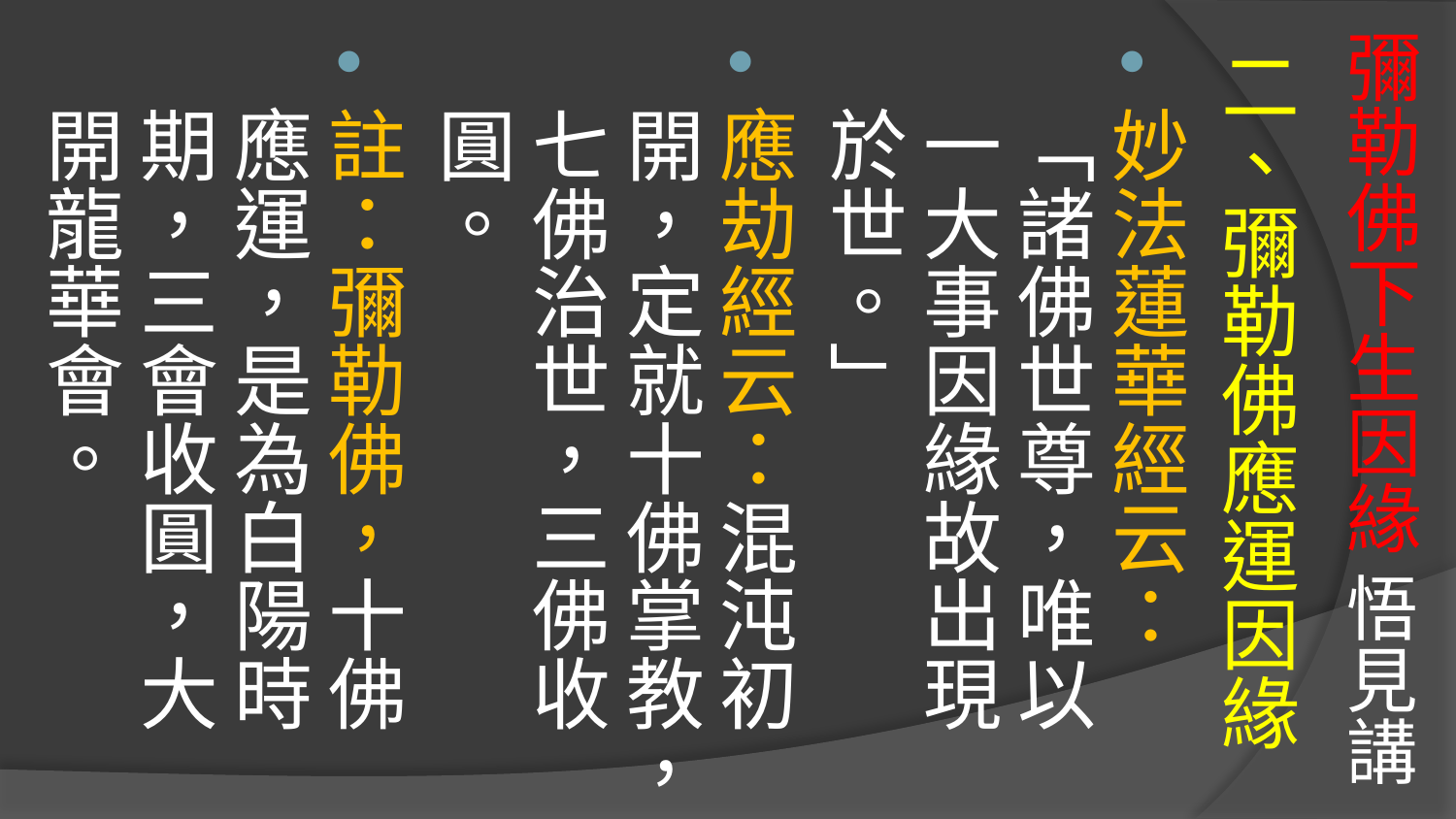

# 彌勒佛下生因緣 悟見講
二、彌勒佛應運因緣
妙法蓮華經云：「諸佛世尊，唯以一大事因緣故出現於世。」
應劫經云：混沌初開，定就十佛掌教，七佛治世，三佛收圓。
註：彌勒佛，十佛應運，是為白陽時期，三會收圓，大開龍華會。